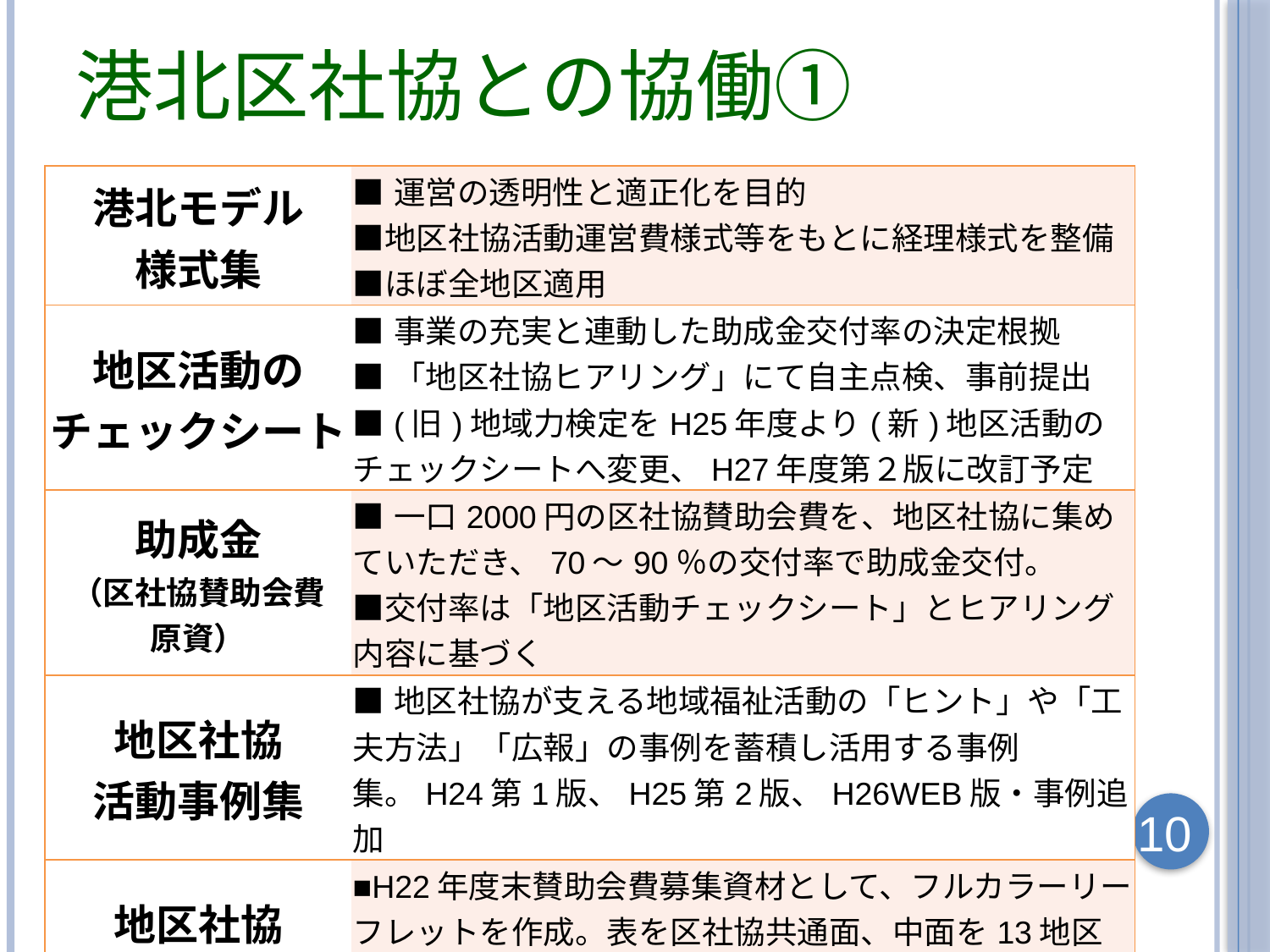

# 港北区社協との協働①
| 港北モデル 様式集 | ■運営の透明性と適正化を目的 ■地区社協活動運営費様式等をもとに経理様式を整備 ■ほぼ全地区適用 |
| --- | --- |
| 地区活動の チェックシート | ■事業の充実と連動した助成金交付率の決定根拠 ■「地区社協ヒアリング」にて自主点検、事前提出 ■(旧)地域力検定をH25年度より(新)地区活動のチェックシートへ変更、H27年度第２版に改訂予定 |
| 助成金 （区社協賛助会費 原資） | ■一口2000円の区社協賛助会費を、地区社協に集めていただき、70～90％の交付率で助成金交付。 ■交付率は「地区活動チェックシート」とヒアリング内容に基づく |
| 地区社協 活動事例集 | ■地区社協が支える地域福祉活動の「ヒント」や「工夫方法」「広報」の事例を蓄積し活用する事例集。H24第1版、H25第2版、H26WEB版・事例追加 |
| 地区社協 リーフレット | ■H22年度末賛助会費募集資材として、フルカラーリーフレットを作成。表を区社協共通面、中面を13地区社協別。H23、24年度と増刷経費を助成。 ■H27年度末に改訂版を発行（事務局長会議で作成） |
10